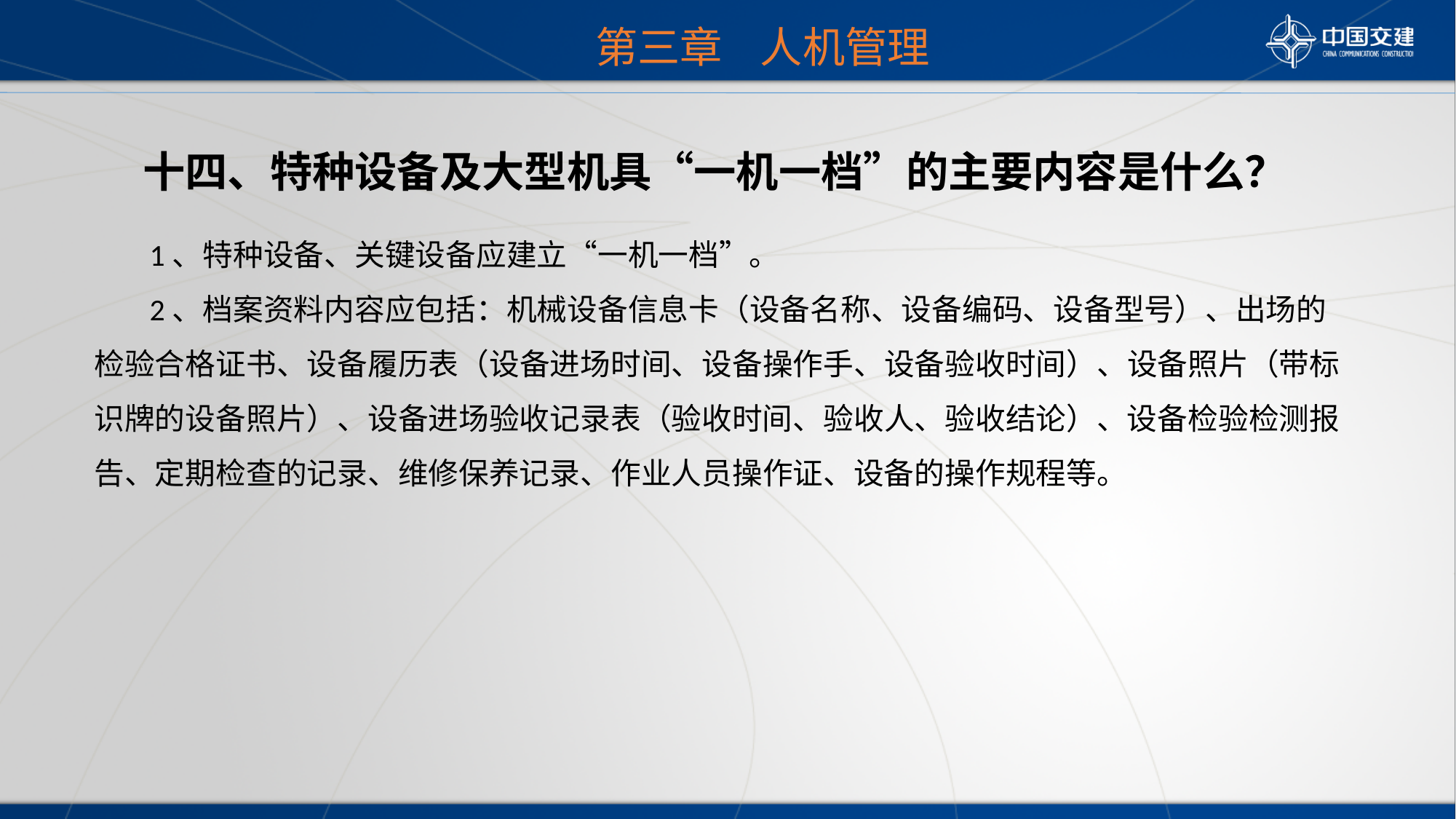

第三章    人机管理
    十四、特种设备及大型机具“一机一档”的主要内容是什么？
        1、特种设备、关键设备应建立“一机一档”。
        2、档案资料内容应包括：机械设备信息卡（设备名称、设备编码、设备型号）、出场的检验合格证书、设备履历表（设备进场时间、设备操作手、设备验收时间）、设备照片（带标识牌的设备照片）、设备进场验收记录表（验收时间、验收人、验收结论）、设备检验检测报告、定期检查的记录、维修保养记录、作业人员操作证、设备的操作规程等。